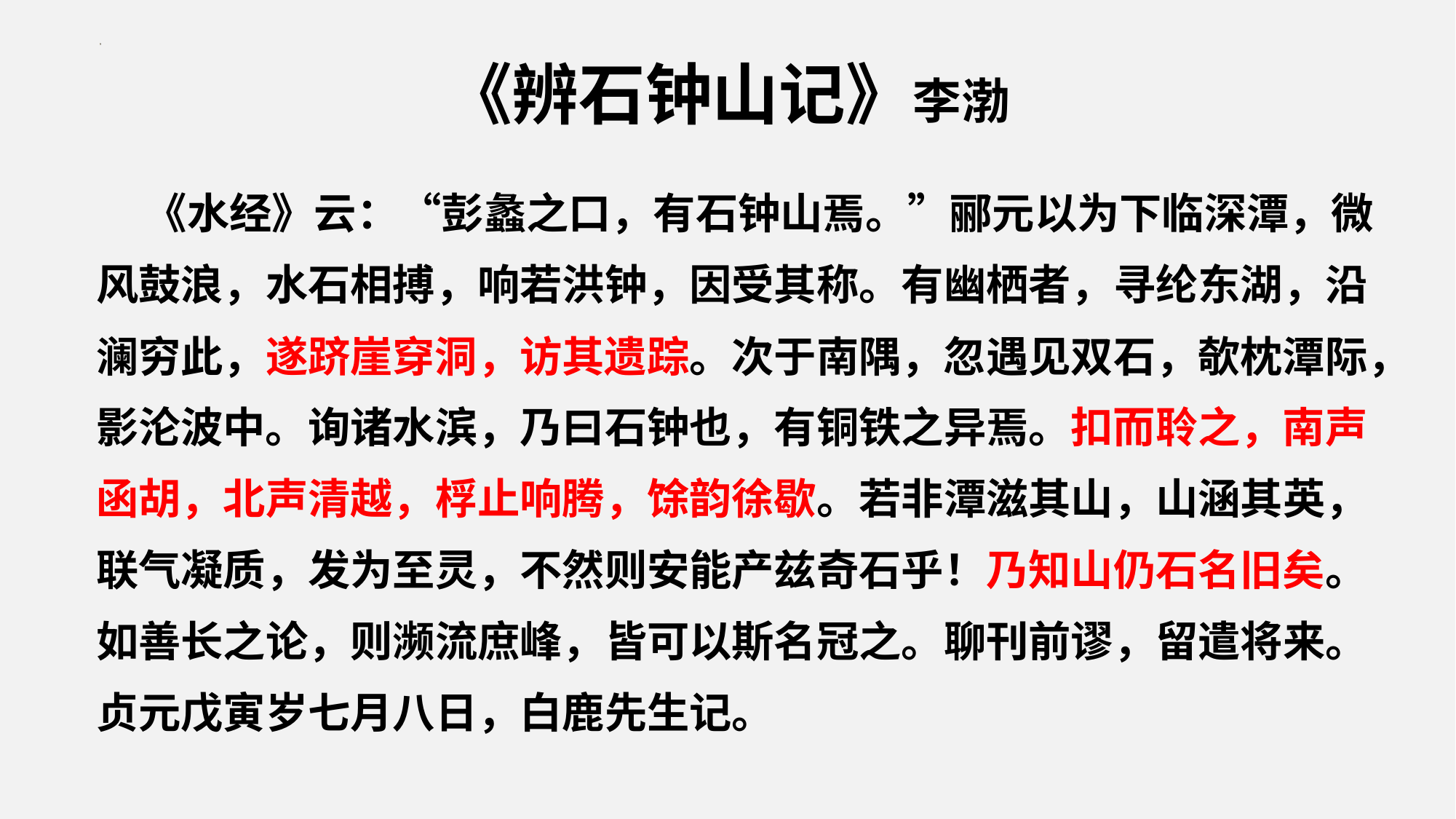

# 《辨石钟山记》李渤
    《水经》云：“彭蠡之口，有石钟山焉。”郦元以为下临深潭，微风鼓浪，水石相搏，响若洪钟，因受其称。有幽栖者，寻纶东湖，沿澜穷此，遂跻崖穿洞，访其遗踪。次于南隅，忽遇见双石，欹枕潭际，影沦波中。询诸水滨，乃曰石钟也，有铜铁之异焉。扣而聆之，南声函胡，北声清越，桴止响腾，馀韵徐歇。若非潭滋其山，山涵其英，联气凝质，发为至灵，不然则安能产兹奇石乎！乃知山仍石名旧矣。如善长之论，则濒流庶峰，皆可以斯名冠之。聊刊前谬，留遣将来。贞元戊寅岁七月八日，白鹿先生记。